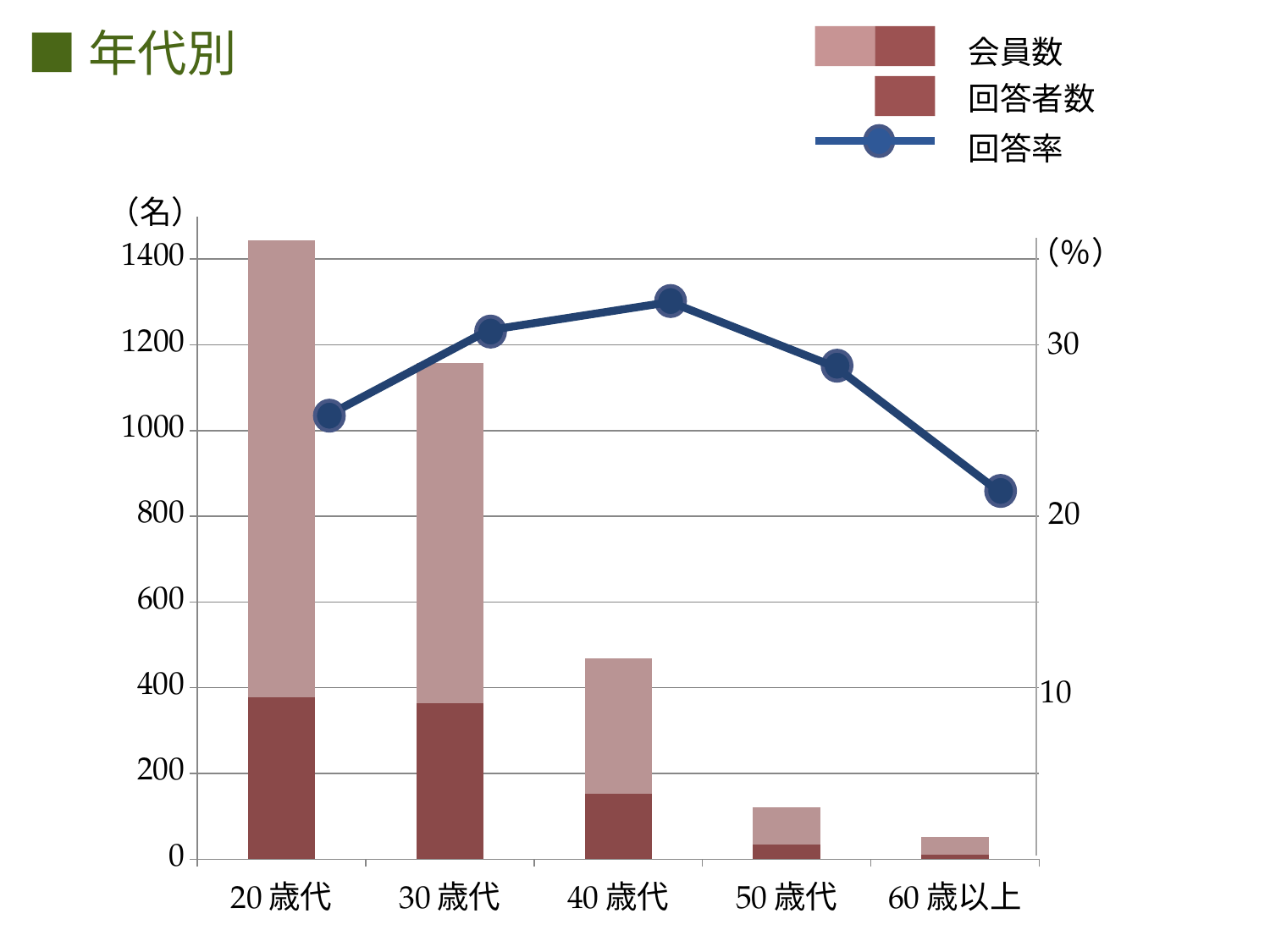

■年代別

会員数
回答者数

回答率

（名）

### Chart

| Category | 回答者数 | 構成人数 |
|---|---|---|
| 20歳代 | 378.0 | 1066.0 |
| 30歳代 | 364.0 | 794.0 |
| 40歳代 | 152.0 | 317.0 |
| 50歳代 | 35.0 | 86.0 |
| 60歳以上 | 11.0 | 40.0 |

（％）
30
20
10